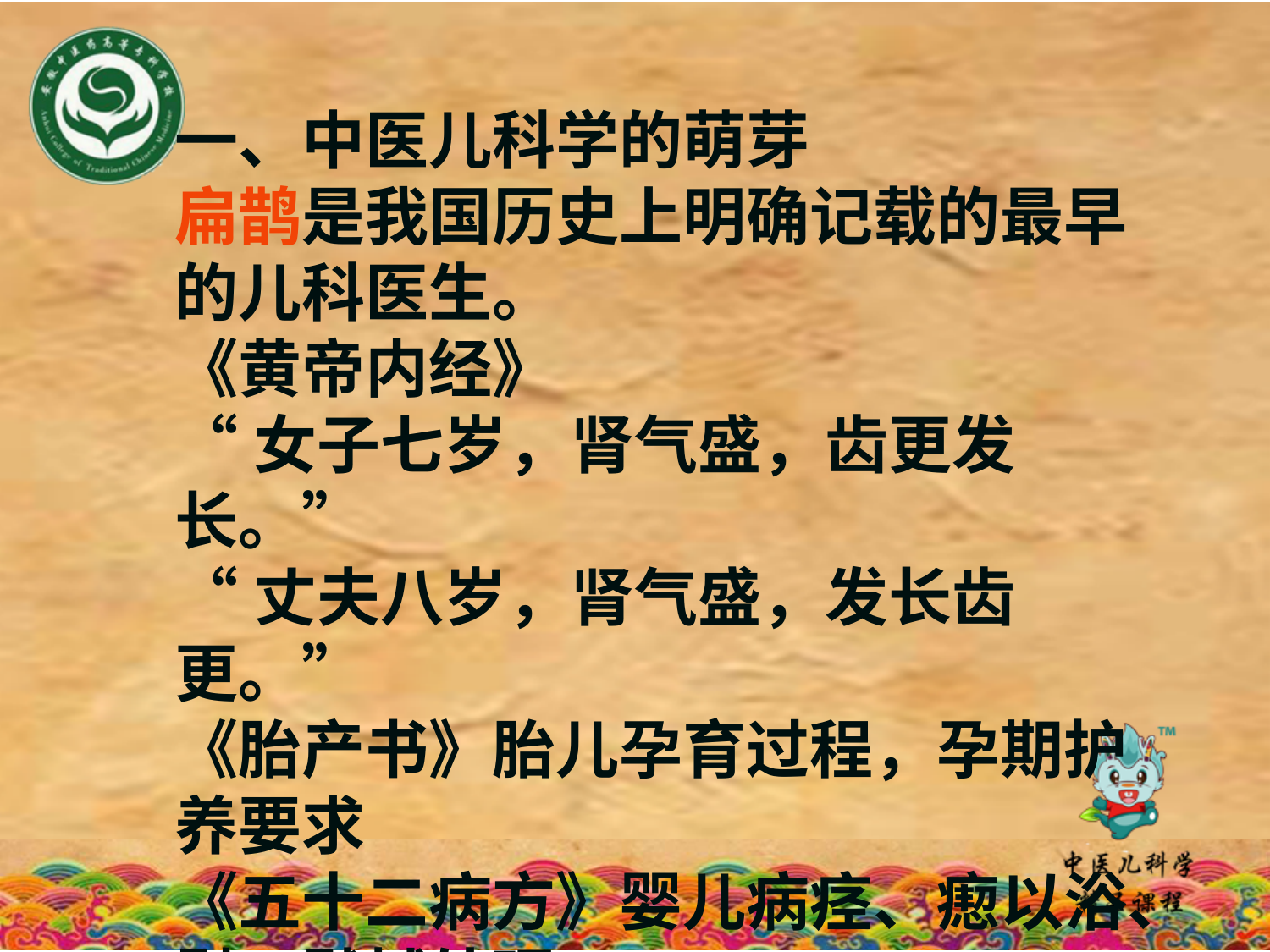

一、中医儿科学的萌芽
扁鹊是我国历史上明确记载的最早的儿科医生。
《黄帝内经》
“女子七岁，肾气盛，齿更发长。”
“丈夫八岁，肾气盛，发长齿更。”
《胎产书》胎儿孕育过程，孕期护养要求
《五十二病方》婴儿病痉、瘛以浴、熨、默拭处理。